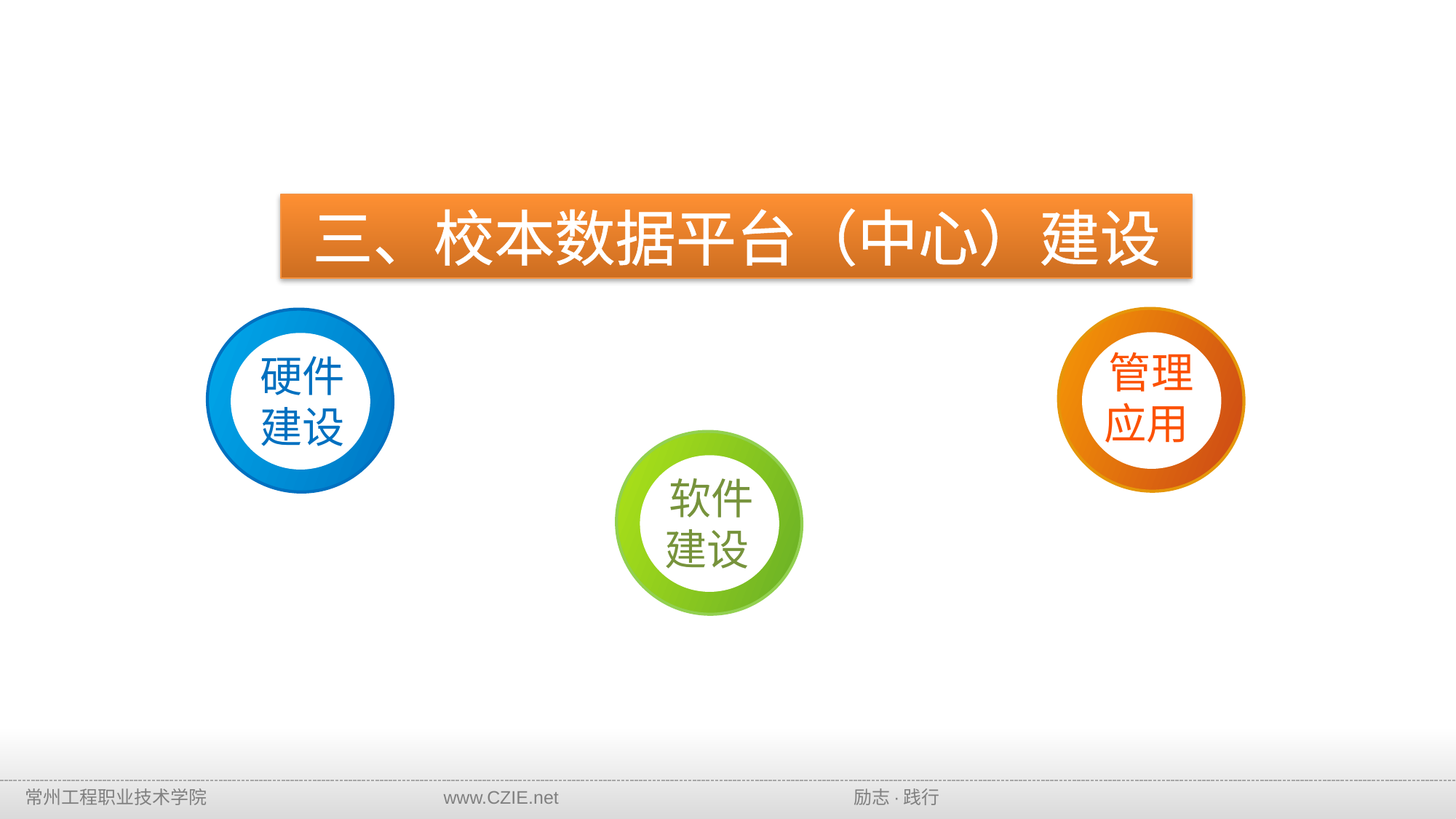

三、校本数据平台（中心）建设

管理
应用
硬件
建设

软件
建设